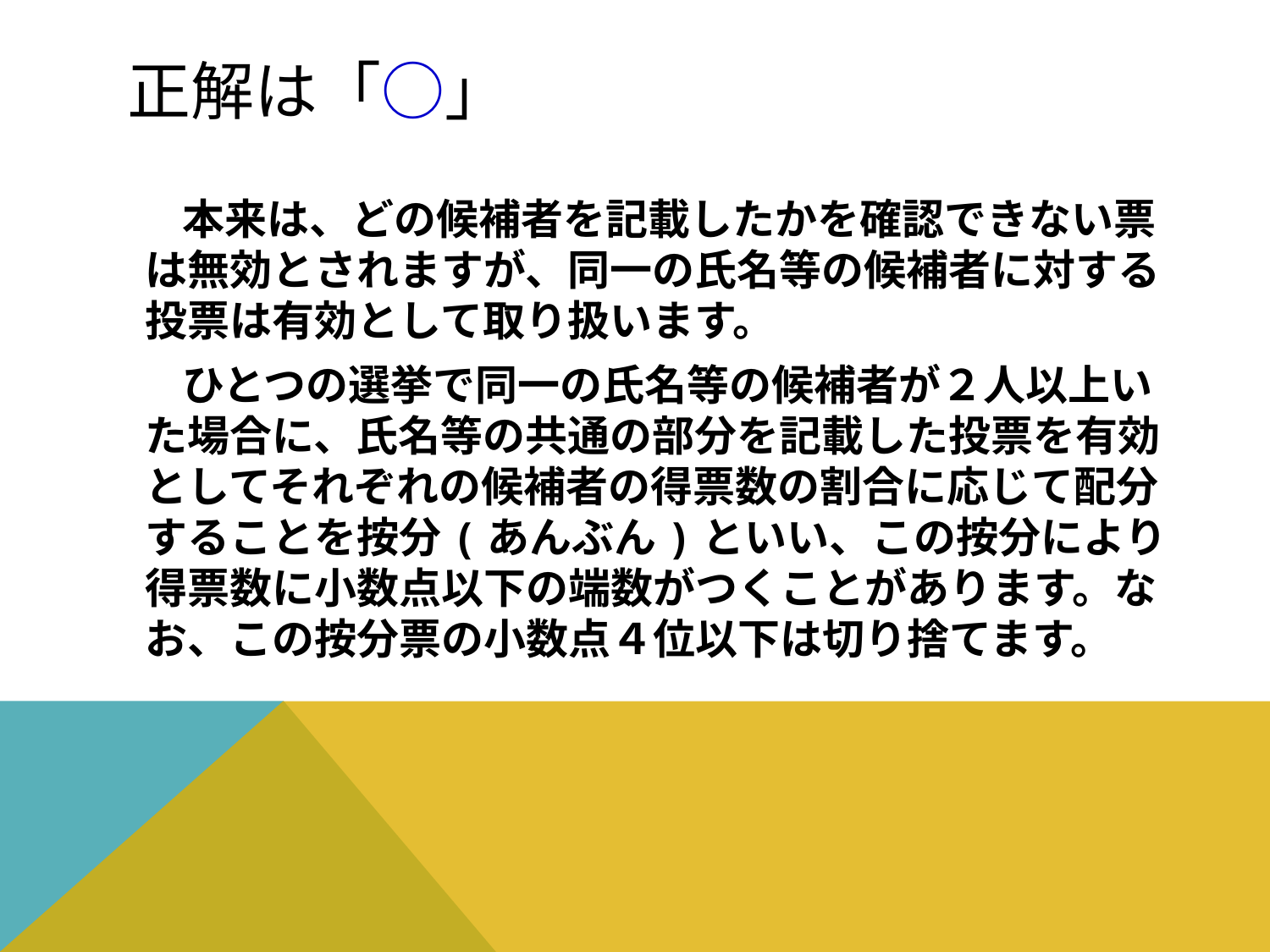

# 正解は「○」
　　本来は、どの候補者を記載したかを確認できない票は無効とされますが、同一の氏名等の候補者に対する投票は有効として取り扱います。
　　ひとつの選挙で同一の氏名等の候補者が２人以上いた場合に、氏名等の共通の部分を記載した投票を有効としてそれぞれの候補者の得票数の割合に応じて配分することを按分(あんぶん)といい、この按分により得票数に小数点以下の端数がつくことがあります。なお、この按分票の小数点４位以下は切り捨てます。